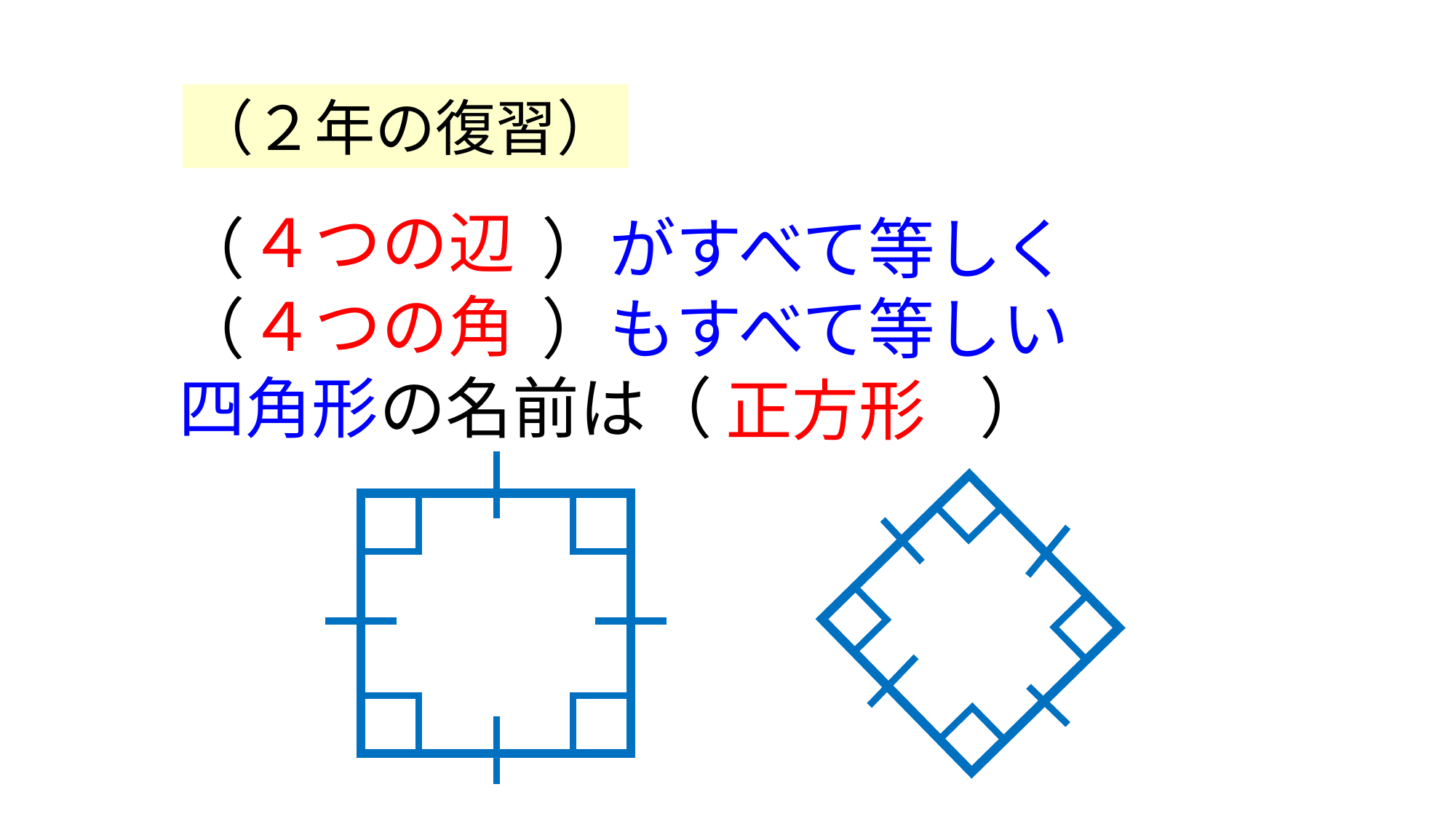

（２年の復習）
４つの辺
（ 　　　　 ）がすべて等しく
（ 　　　　 ）もすべて等しい
四角形の名前は（　　　　）
４つの角
正方形